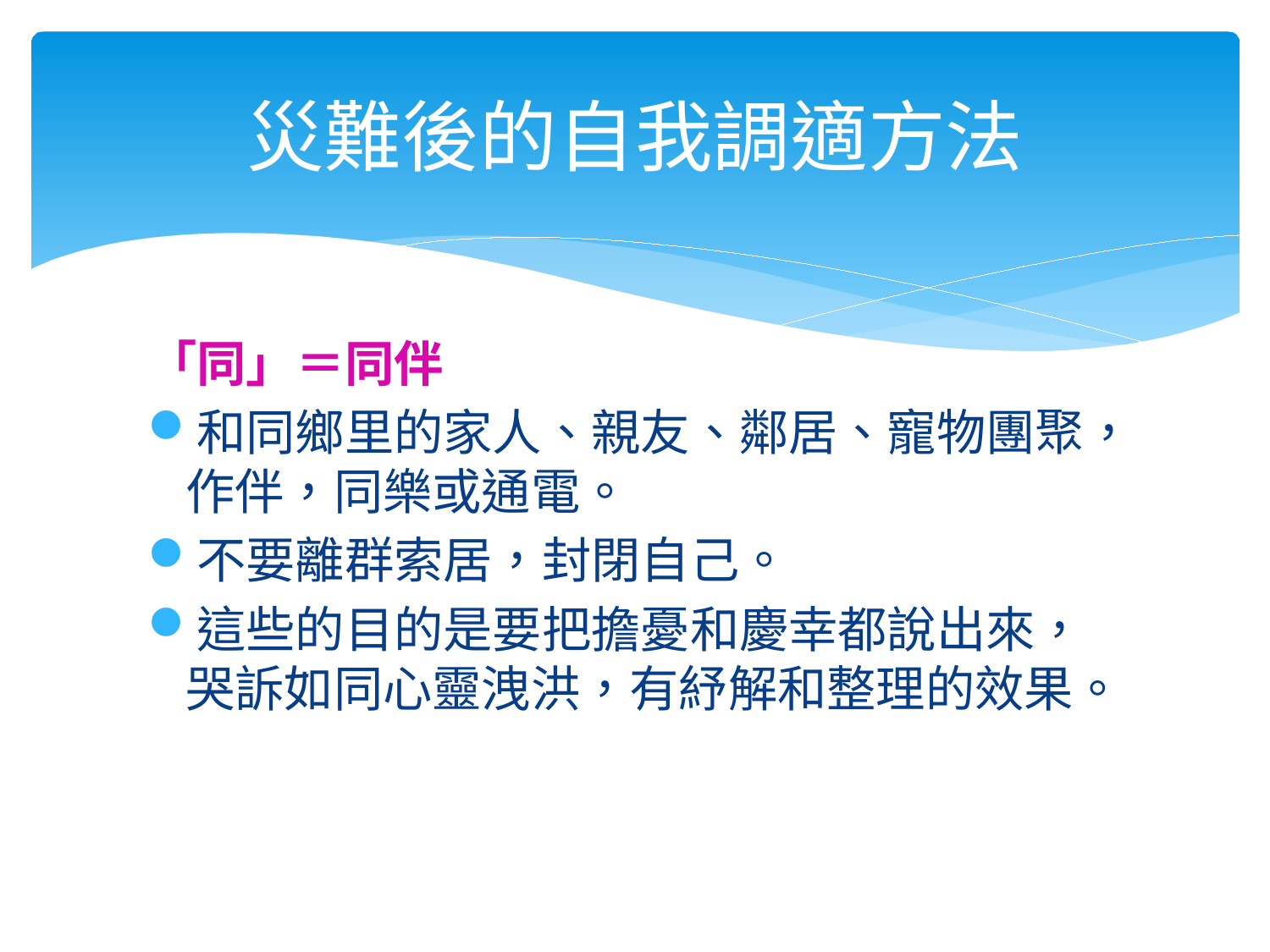

# 災難後的自我調適方法
「同」＝同伴
和同鄉里的家人、親友、鄰居、寵物團聚，作伴，同樂或通電。
不要離群索居，封閉自己。
這些的目的是要把擔憂和慶幸都說出來，哭訴如同心靈洩洪，有紓解和整理的效果。